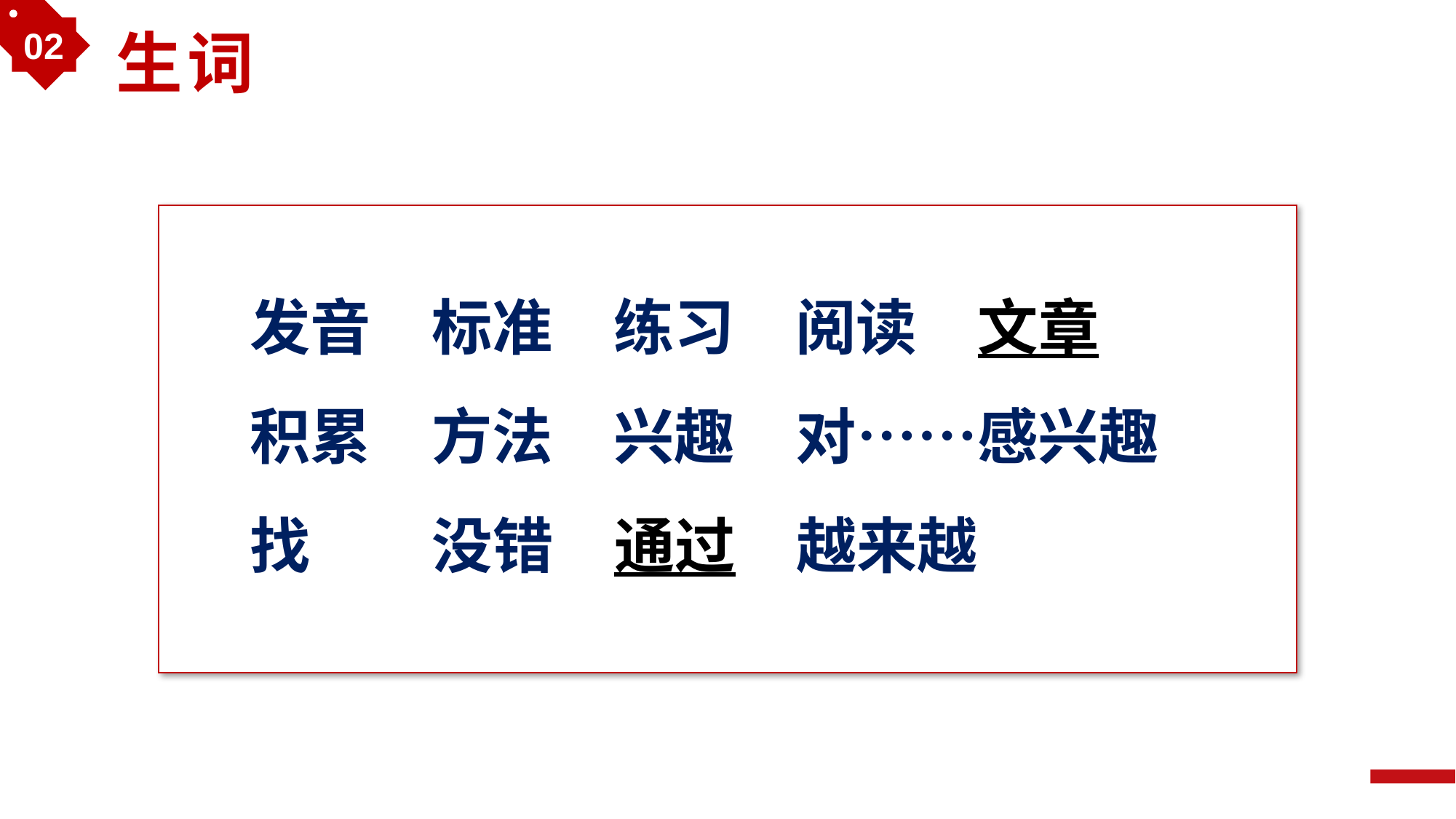

02
生词
敲    敲门   和    跟    一样
空    有空   打算  事  星期天
清华大学

发音  标准  练习  阅读  文章
积累  方法  兴趣  对……感兴趣
找    没错  通过  越来越